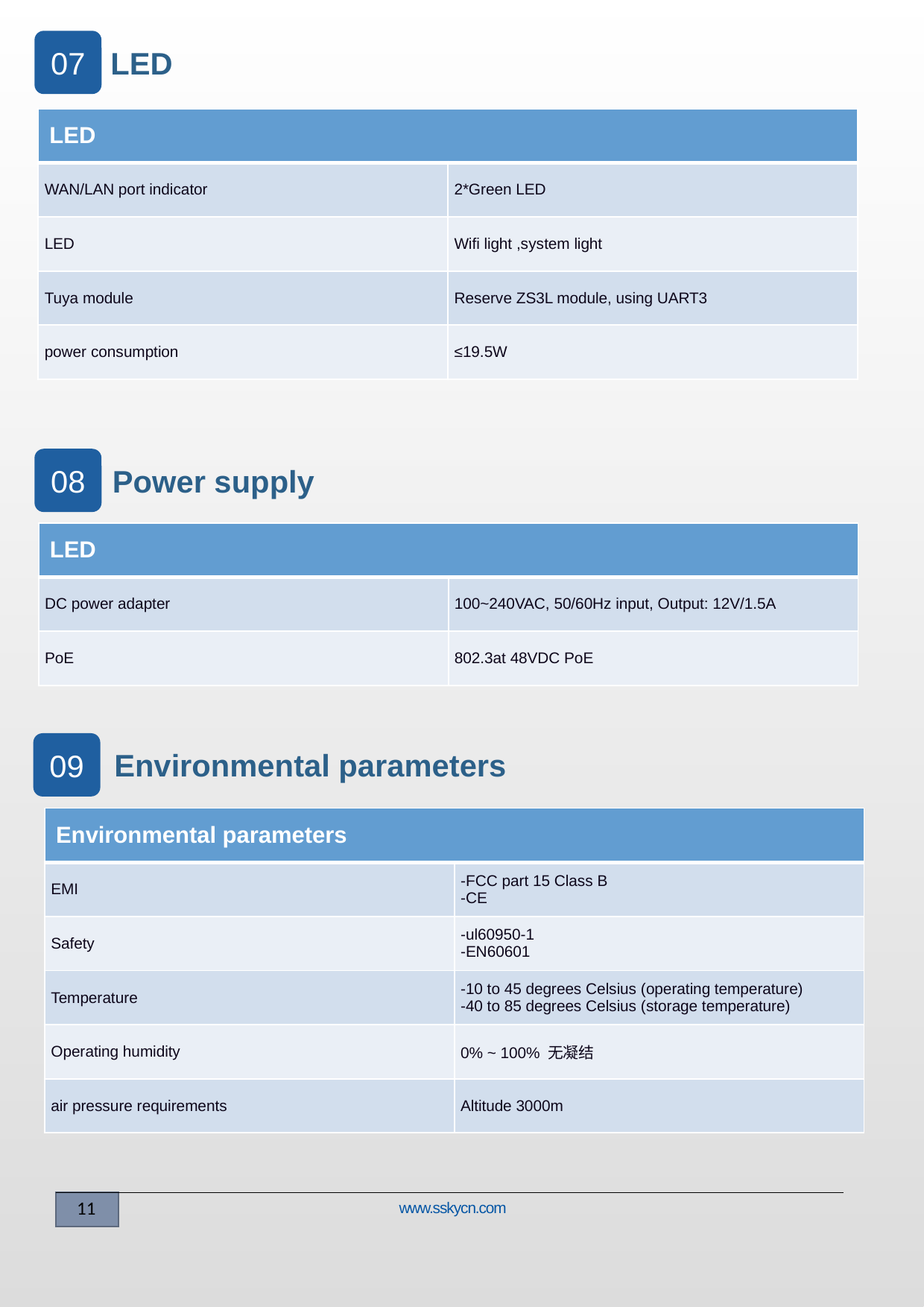

07
LED
| LED |  |
| --- | --- |
| WAN/LAN port indicator | 2\*Green LED |
| LED | Wifi light ,system light |
| Tuya module | Reserve ZS3L module, using UART3 |
| power consumption | ≤19.5W |
08
Power supply
| LED |  |
| --- | --- |
| DC power adapter | 100~240VAC, 50/60Hz input, Output: 12V/1.5A |
| PoE | 802.3at 48VDC PoE |
09
Environmental parameters
| Environmental parameters |  |
| --- | --- |
| EMI | -FCC part 15 Class B -CE |
| Safety | -ul60950-1 -EN60601 |
| Temperature | -10 to 45 degrees Celsius (operating temperature) -40 to 85 degrees Celsius (storage temperature) |
| Operating humidity | 0% ~ 100% 无凝结 |
| air pressure requirements | Altitude 3000m |

www.sskycn.com
11